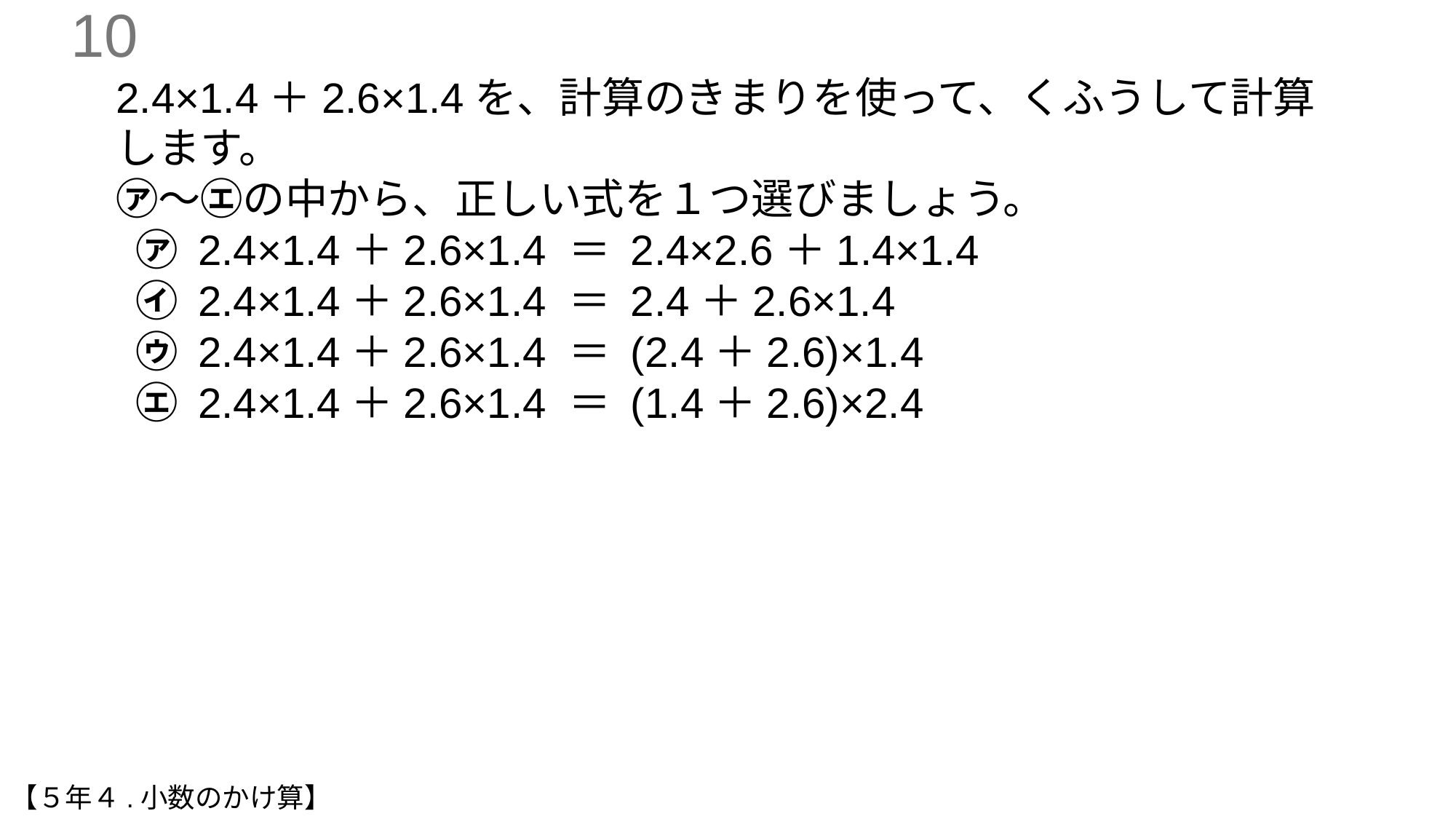

10
2.4×1.4＋2.6×1.4を、計算のきまりを使って、くふうして計算します。
㋐〜㋓の中から、正しい式を１つ選びましょう。
 ㋐ 2.4×1.4＋2.6×1.4 ＝ 2.4×2.6＋1.4×1.4
 ㋑ 2.4×1.4＋2.6×1.4 ＝ 2.4＋2.6×1.4
 ㋒ 2.4×1.4＋2.6×1.4 ＝ (2.4＋2.6)×1.4
 ㋓ 2.4×1.4＋2.6×1.4 ＝ (1.4＋2.6)×2.4
【５年４.小数のかけ算】